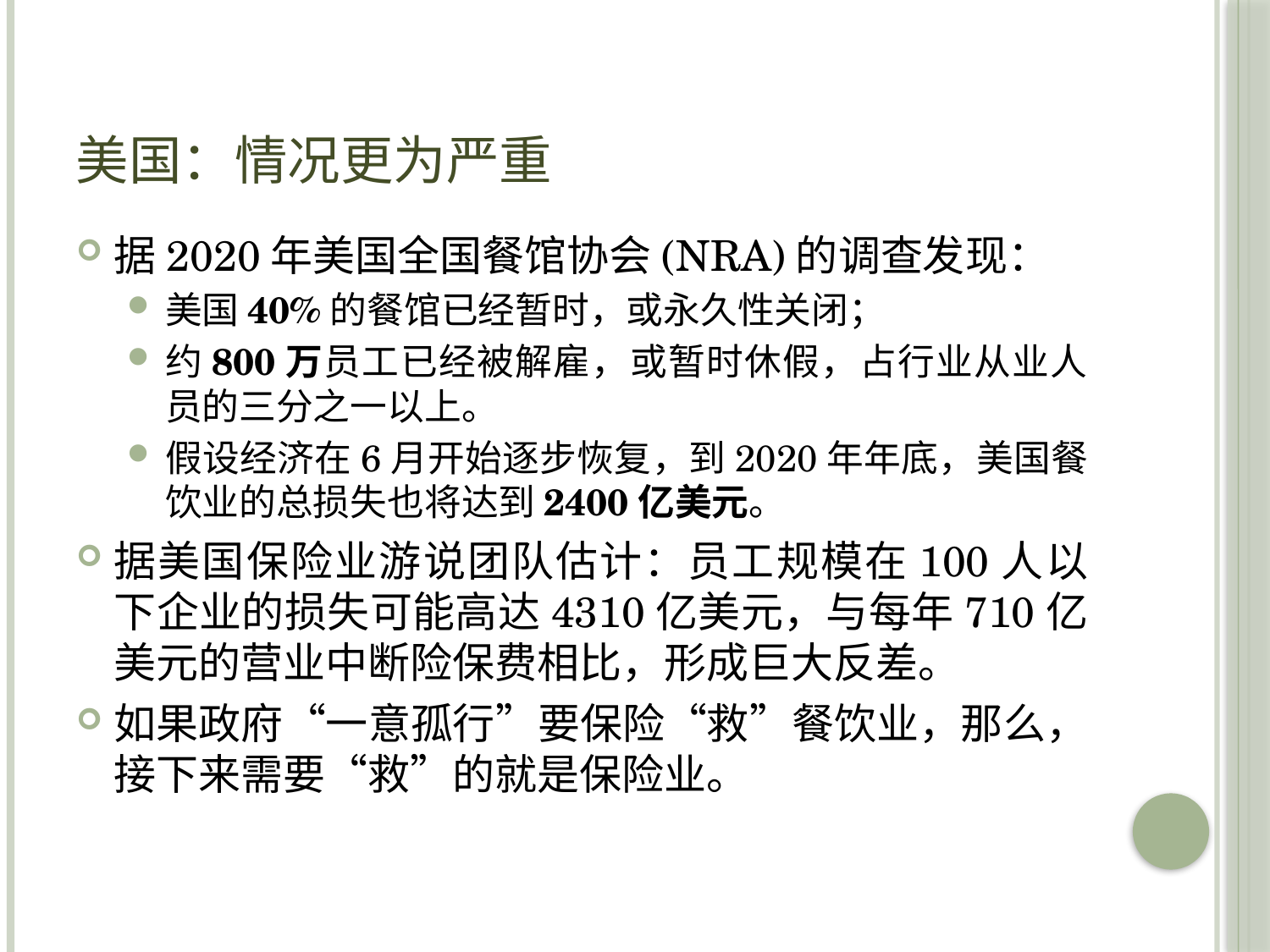

# 美国：情况更为严重
据2020年美国全国餐馆协会(NRA)的调查发现：
美国40%的餐馆已经暂时，或永久性关闭；
约800万员工已经被解雇，或暂时休假，占行业从业人员的三分之一以上。
假设经济在6月开始逐步恢复，到2020年年底，美国餐饮业的总损失也将达到2400亿美元。
据美国保险业游说团队估计：员工规模在100人以下企业的损失可能高达4310亿美元，与每年710亿美元的营业中断险保费相比，形成巨大反差。
如果政府“一意孤行”要保险“救”餐饮业，那么，接下来需要“救”的就是保险业。